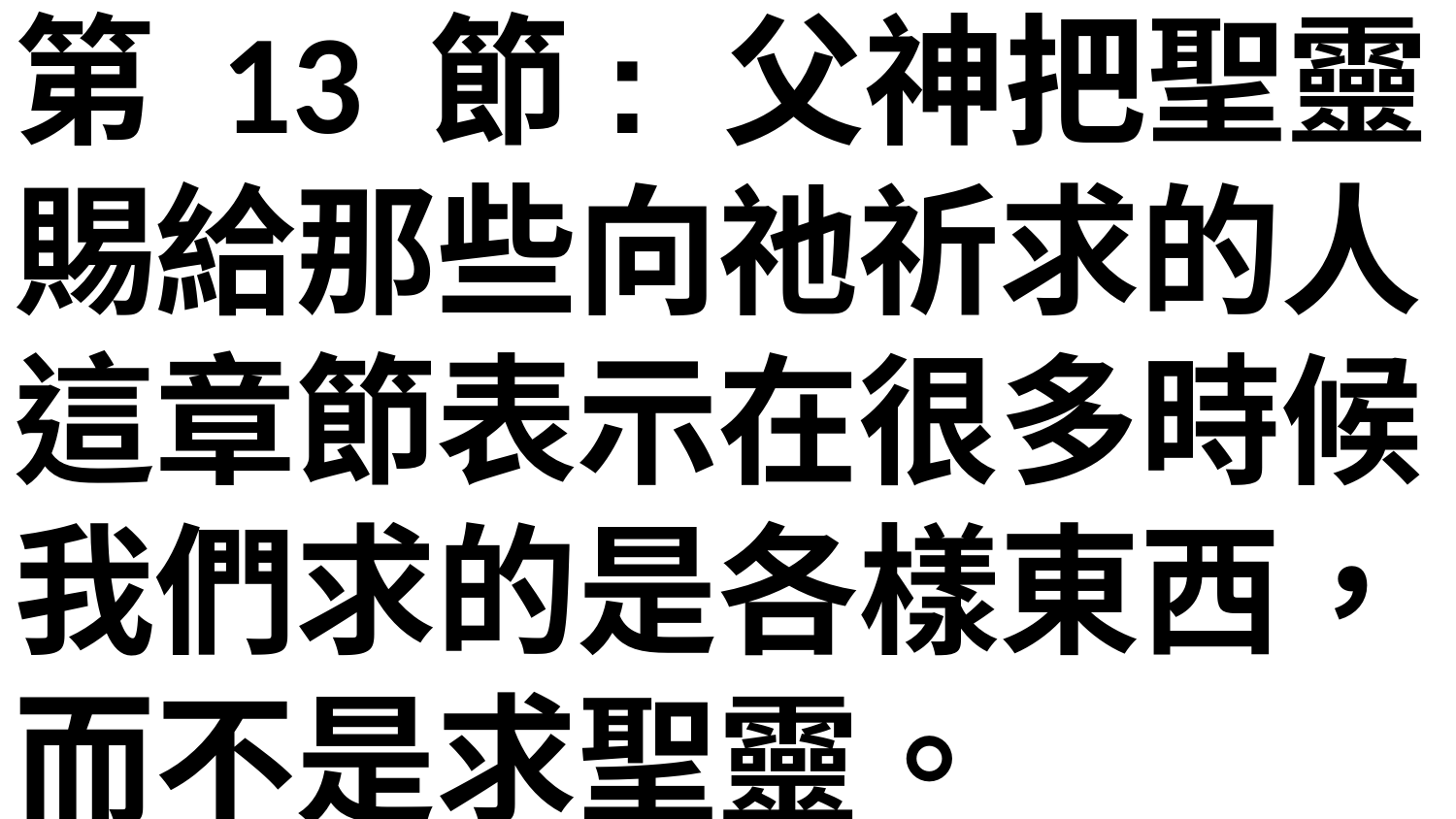

第 13 節: 父神把聖靈賜給那些向祂祈求的人。這章節表示在很多時候我們求的是各樣東西，而不是求聖靈。